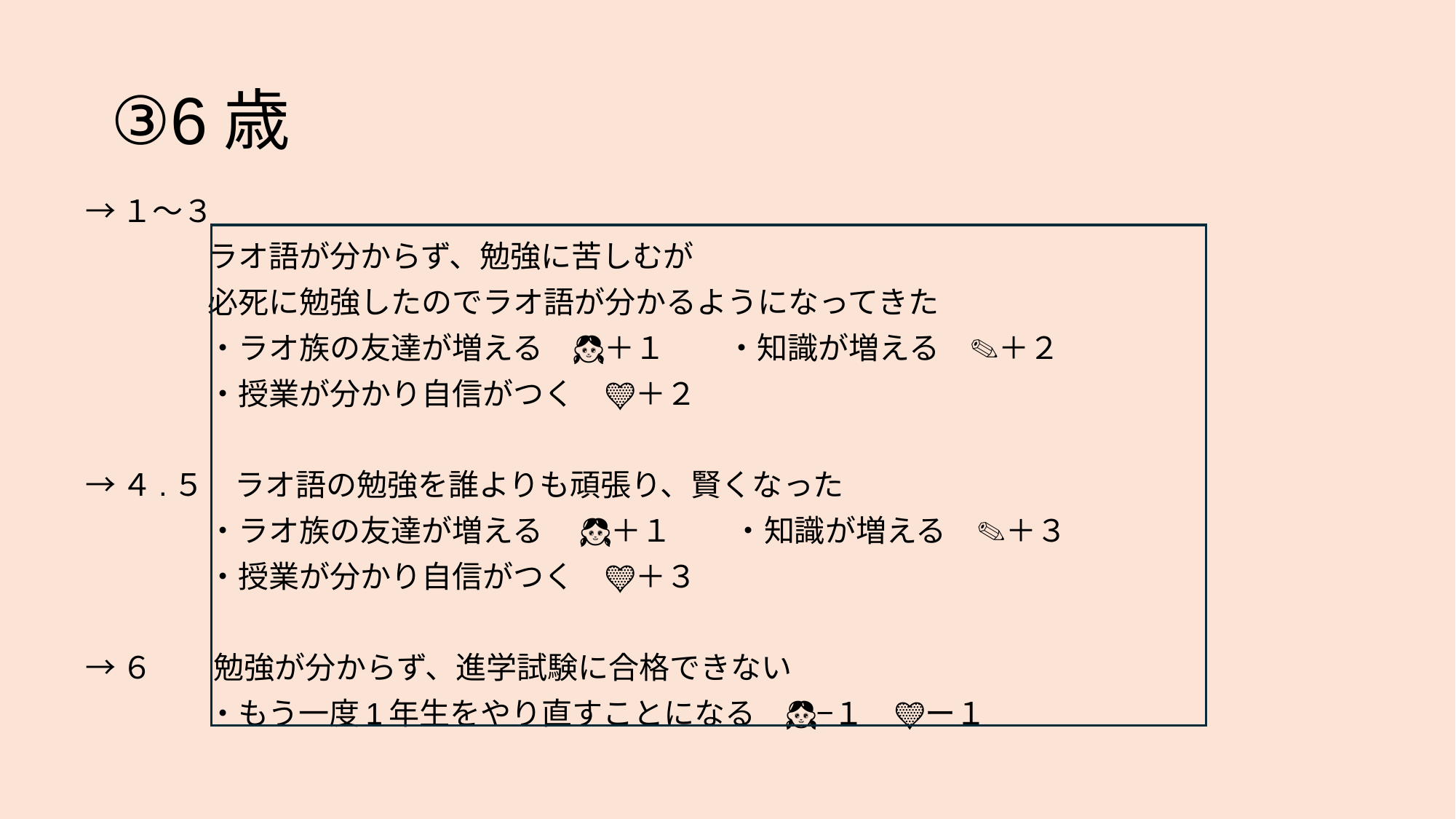

# ③6歳
→１～３
　　　　ラオ語が分からず、勉強に苦しむが
　　　　必死に勉強したのでラオ語が分かるようになってきた
　　　　・ラオ族の友達が増える　👧＋１　　・知識が増える　✎＋２
　　　　・授業が分かり自信がつく　💛＋２

→４.５　ラオ語の勉強を誰よりも頑張り、賢くなった
　　　　・ラオ族の友達が増える　 👧＋１　　・知識が増える　✎＋３
　　　　・授業が分かり自信がつく　💛＋３

→６　　勉強が分からず、進学試験に合格できない
　　　　・もう一度1年生をやり直すことになる　👧−１　💛ー１